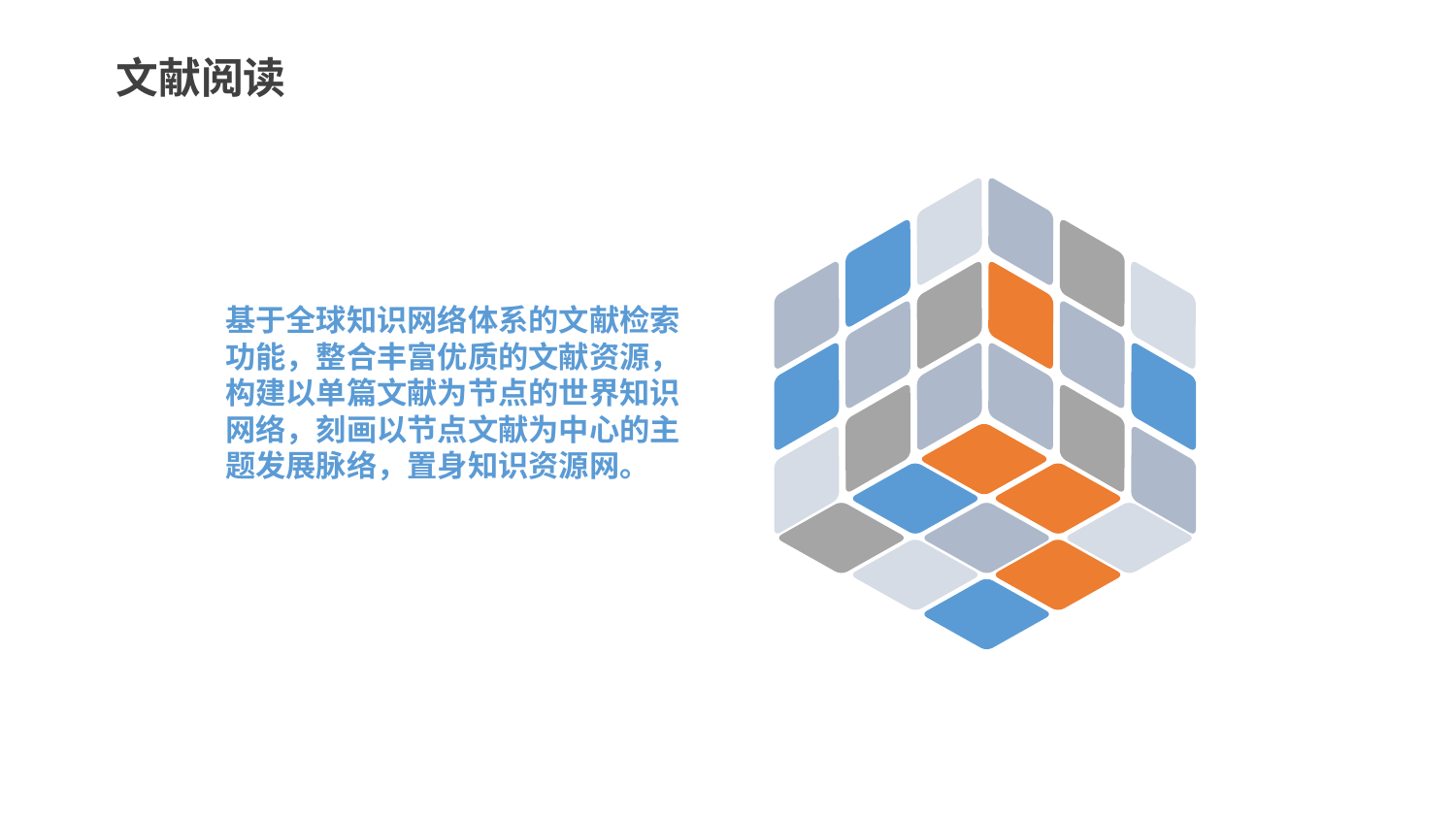

文献阅读

基于全球知识网络体系的文献检索
功能，整合丰富优质的文献资源，
构建以单篇文献为节点的世界知识
网络，刻画以节点文献为中心的主
题发展脉络，置身知识资源网。